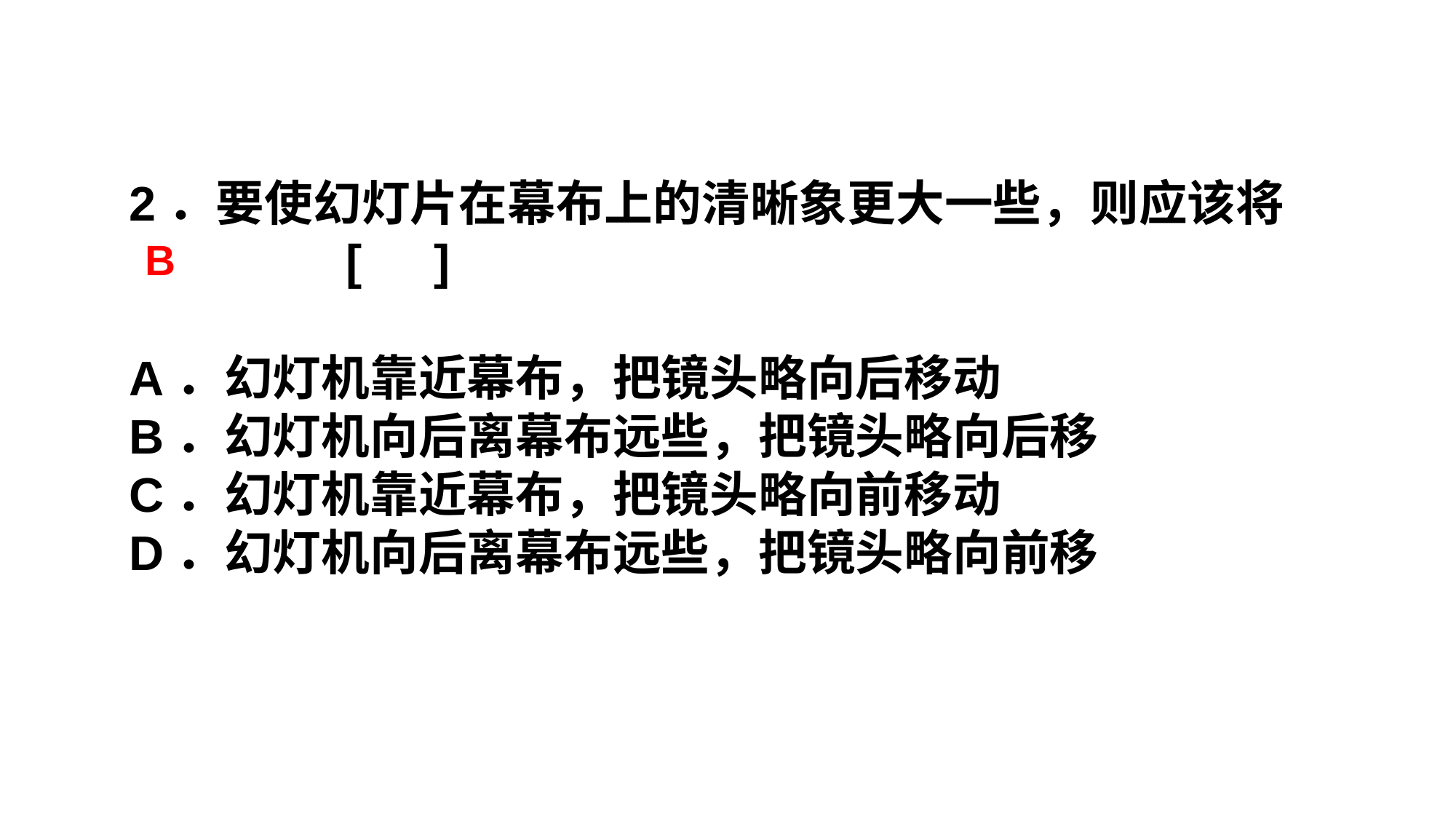

2．要使幻灯片在幕布上的清晰象更大一些，则应该将　　　　 [　]

A．幻灯机靠近幕布，把镜头略向后移动
B．幻灯机向后离幕布远些，把镜头略向后移
C．幻灯机靠近幕布，把镜头略向前移动
D．幻灯机向后离幕布远些，把镜头略向前移

B